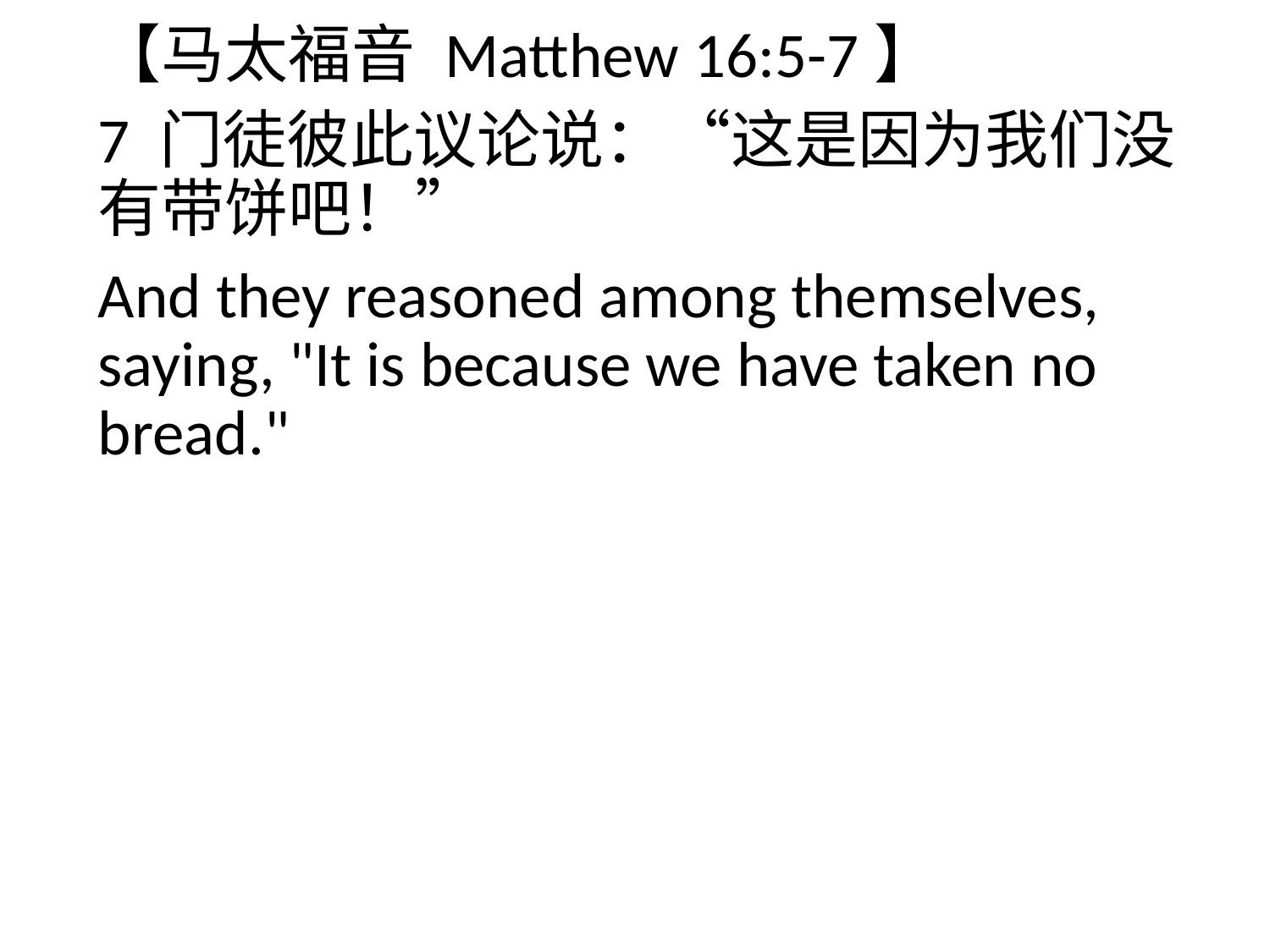

【马太福音 Matthew 16:5-7】
7 门徒彼此议论说：“这是因为我们没有带饼吧！”
And they reasoned among themselves, saying, "It is because we have taken no bread."